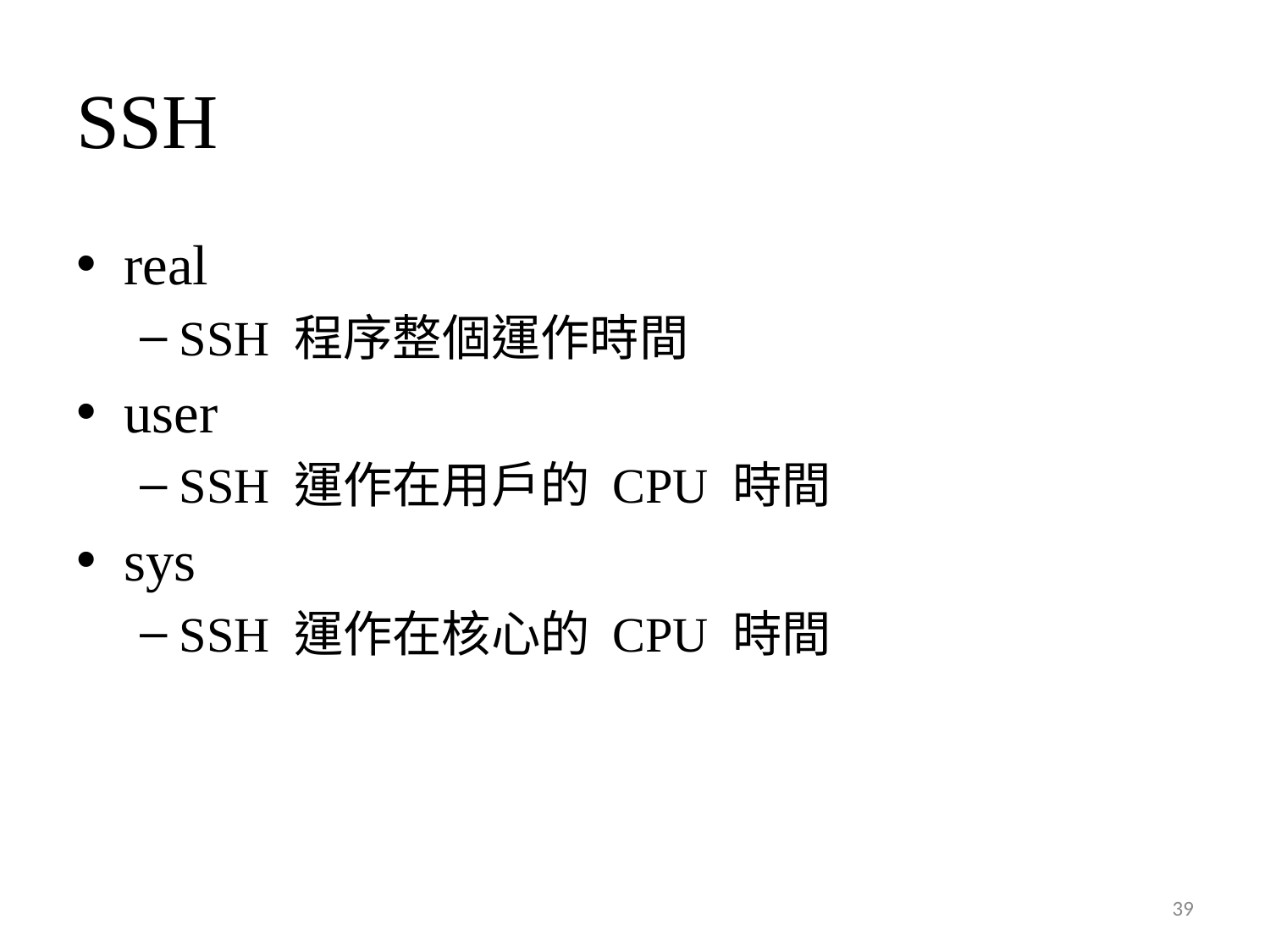

# SSH
real
SSH 程序整個運作時間
user
SSH 運作在用戶的 CPU 時間
sys
SSH 運作在核心的 CPU 時間

39